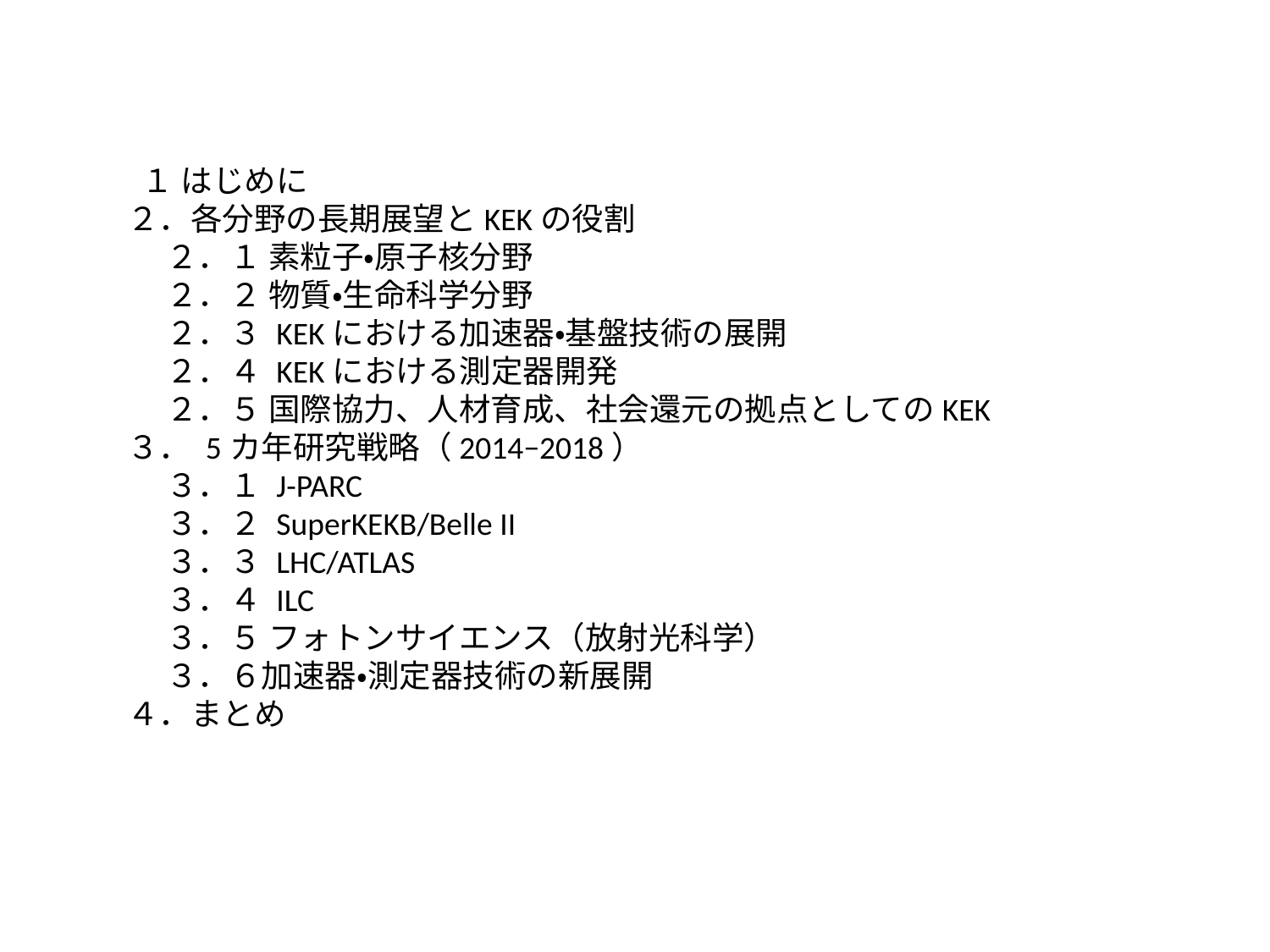

１ はじめに
２．各分野の長期展望とKEKの役割
　 ２．１ 素粒子・原子核分野
　 ２．２ 物質・生命科学分野
　 ２．３ KEKにおける加速器・基盤技術の展開
　 ２．４ KEKにおける測定器開発
　 ２．５ 国際協力、人材育成、社会還元の拠点としてのKEK
３． 5カ年研究戦略（2014−2018）
　 ３．１ J-PARC
　 ３．２ SuperKEKB/Belle II
　 ３．３ LHC/ATLAS
　 ３．４ ILC
　 ３．５ フォトンサイエンス（放射光科学）
　 ３．６加速器・測定器技術の新展開
４．まとめ